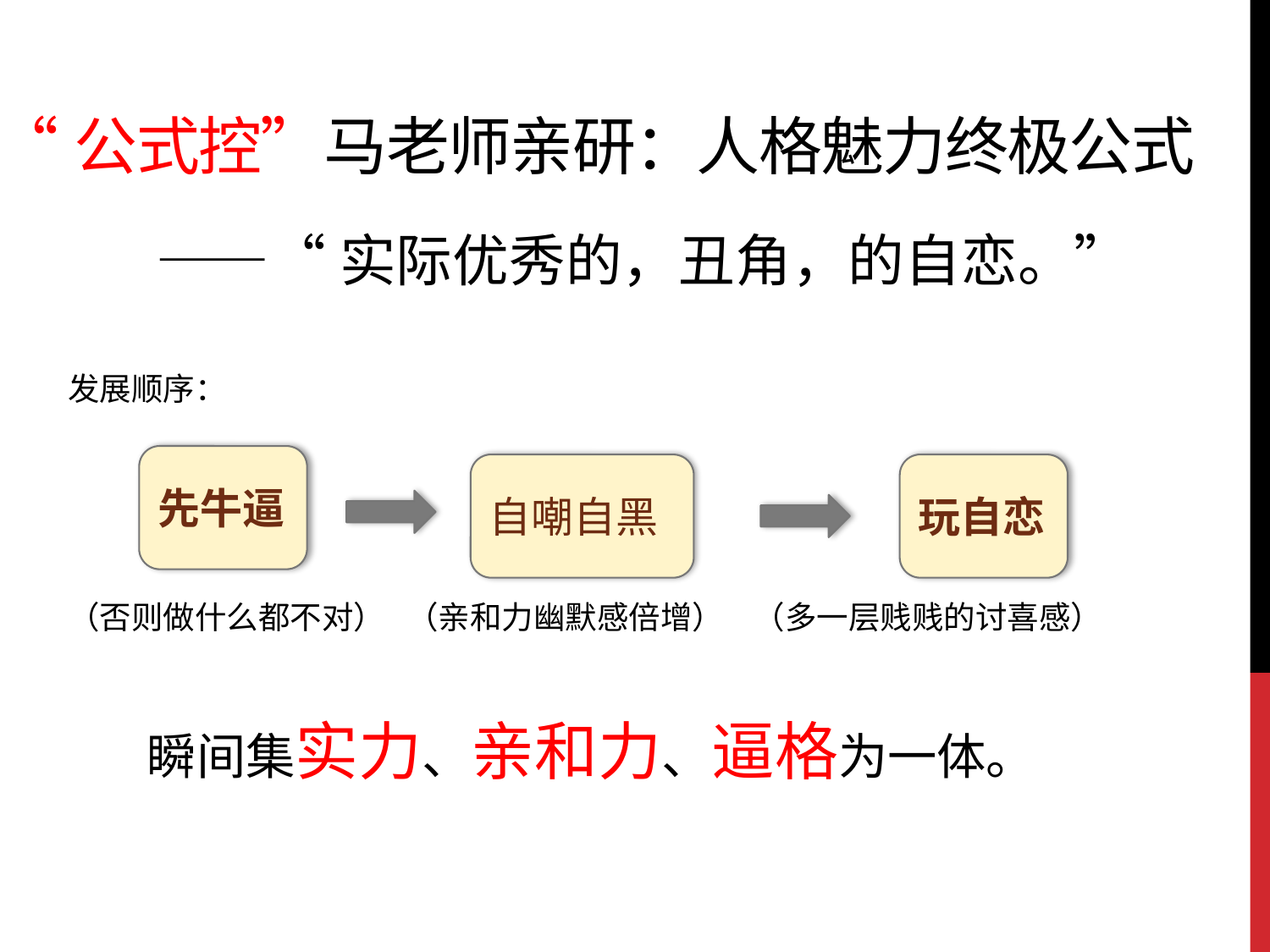

# “公式控”马老师亲研：人格魅力终极公式
       ——“实际优秀的，丑角，的自恋。”

发展顺序：

（否则做什么都不对）   （亲和力幽默感倍增）    （多一层贱贱的讨喜感）

          瞬间集实力、亲和力、逼格为一体。

先牛逼

自嘲自黑

玩自恋